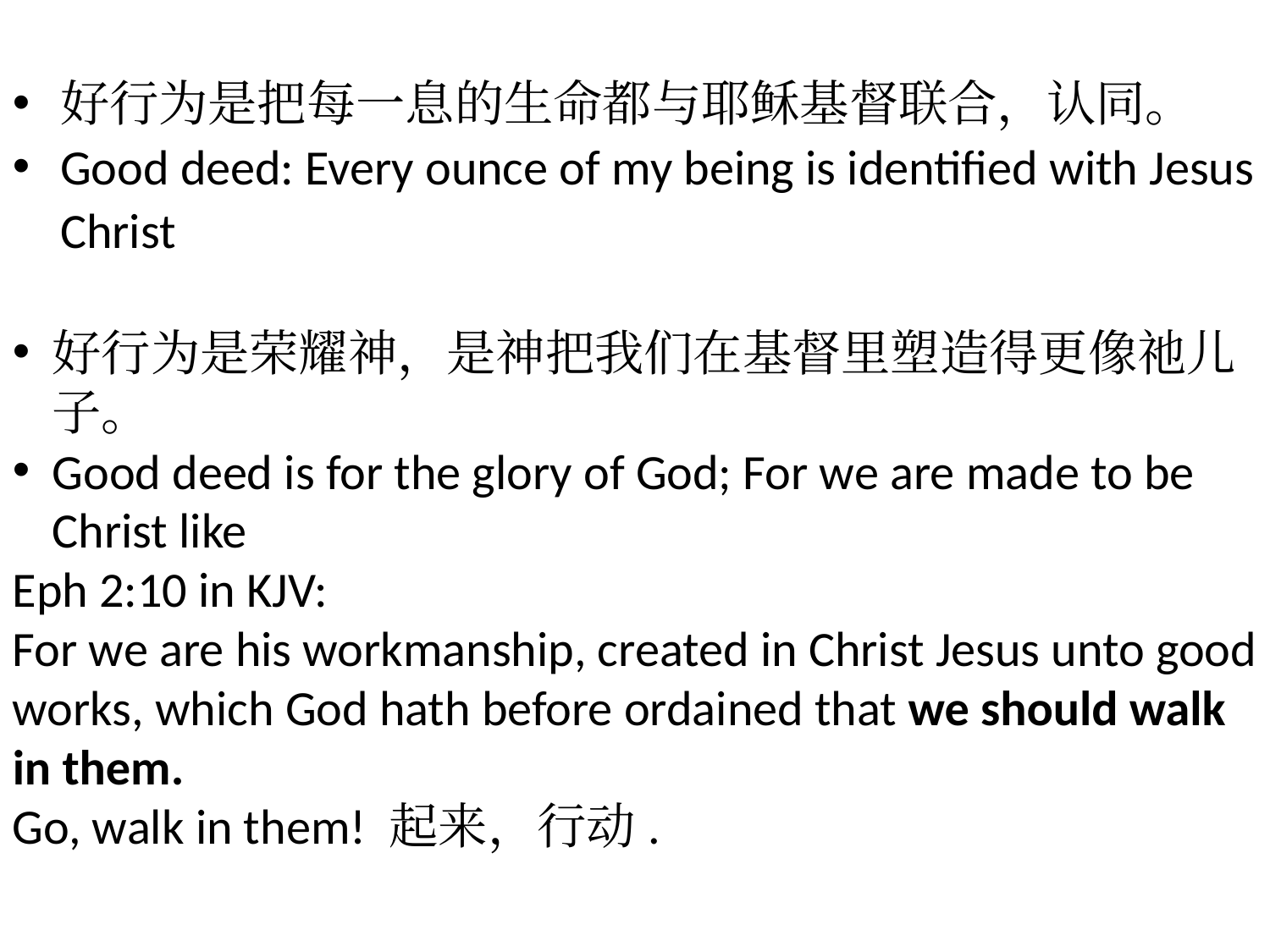

好行为是把每一息的生命都与耶稣基督联合，认同。
Good deed: Every ounce of my being is identified with Jesus Christ

好行为是荣耀神，是神把我们在基督里塑造得更像祂儿子。
Good deed is for the glory of God; For we are made to be Christ like
Eph 2:10 in KJV:
For we are his workmanship, created in Christ Jesus unto good works, which God hath before ordained that we should walk in them.
Go, walk in them! 起来，行动.